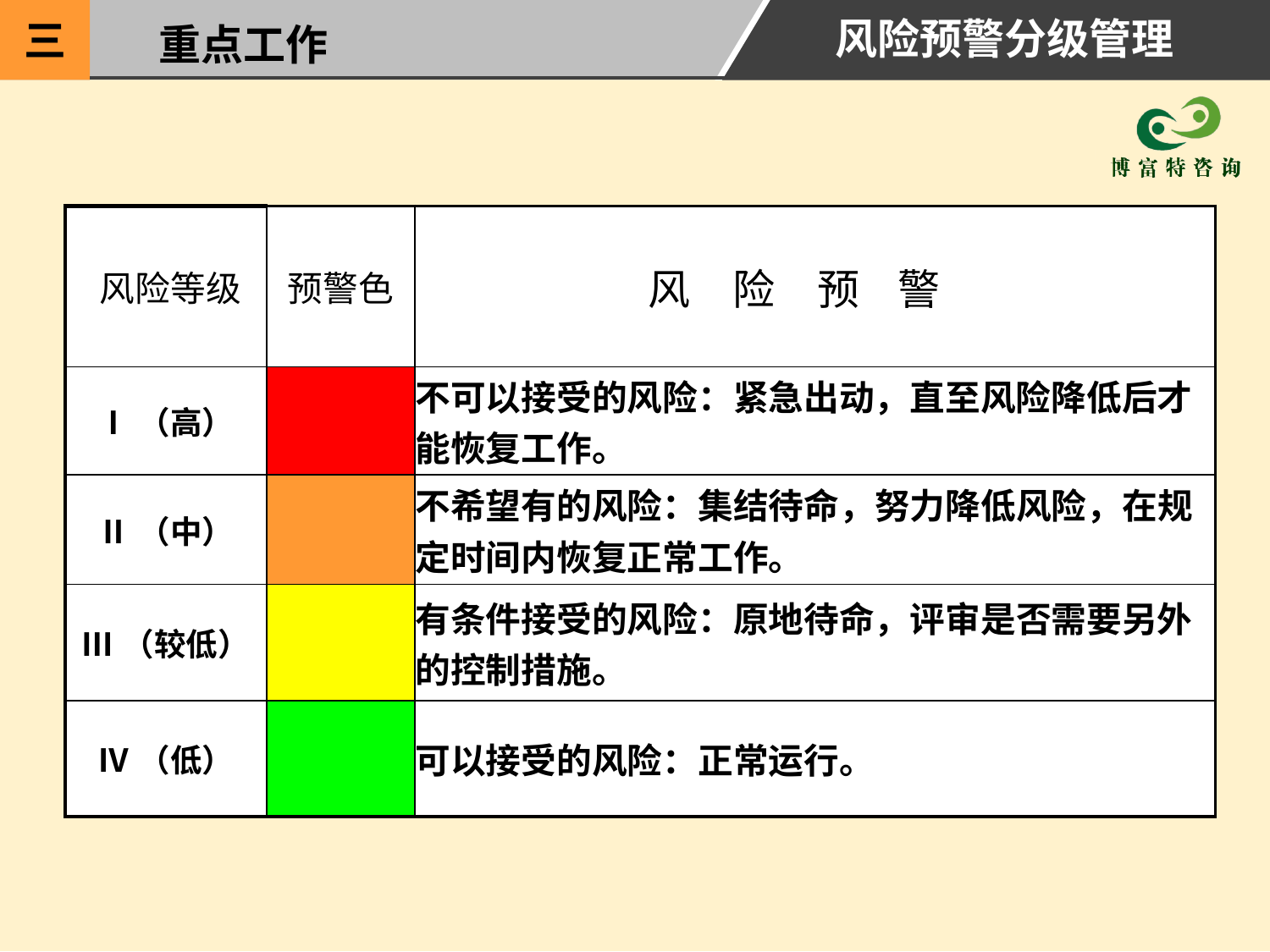

风险预警分级管理
三
重点工作
| 风险等级 | 预警色 | 风　险　预 警 |
| --- | --- | --- |
| Ⅰ（高） |  | 不可以接受的风险：紧急出动，直至风险降低后才能恢复工作。 |
| Ⅱ（中） |  | 不希望有的风险：集结待命，努力降低风险，在规定时间内恢复正常工作。 |
| Ⅲ（较低） |  | 有条件接受的风险：原地待命，评审是否需要另外的控制措施。 |
| Ⅳ（低） |  | 可以接受的风险：正常运行。 |